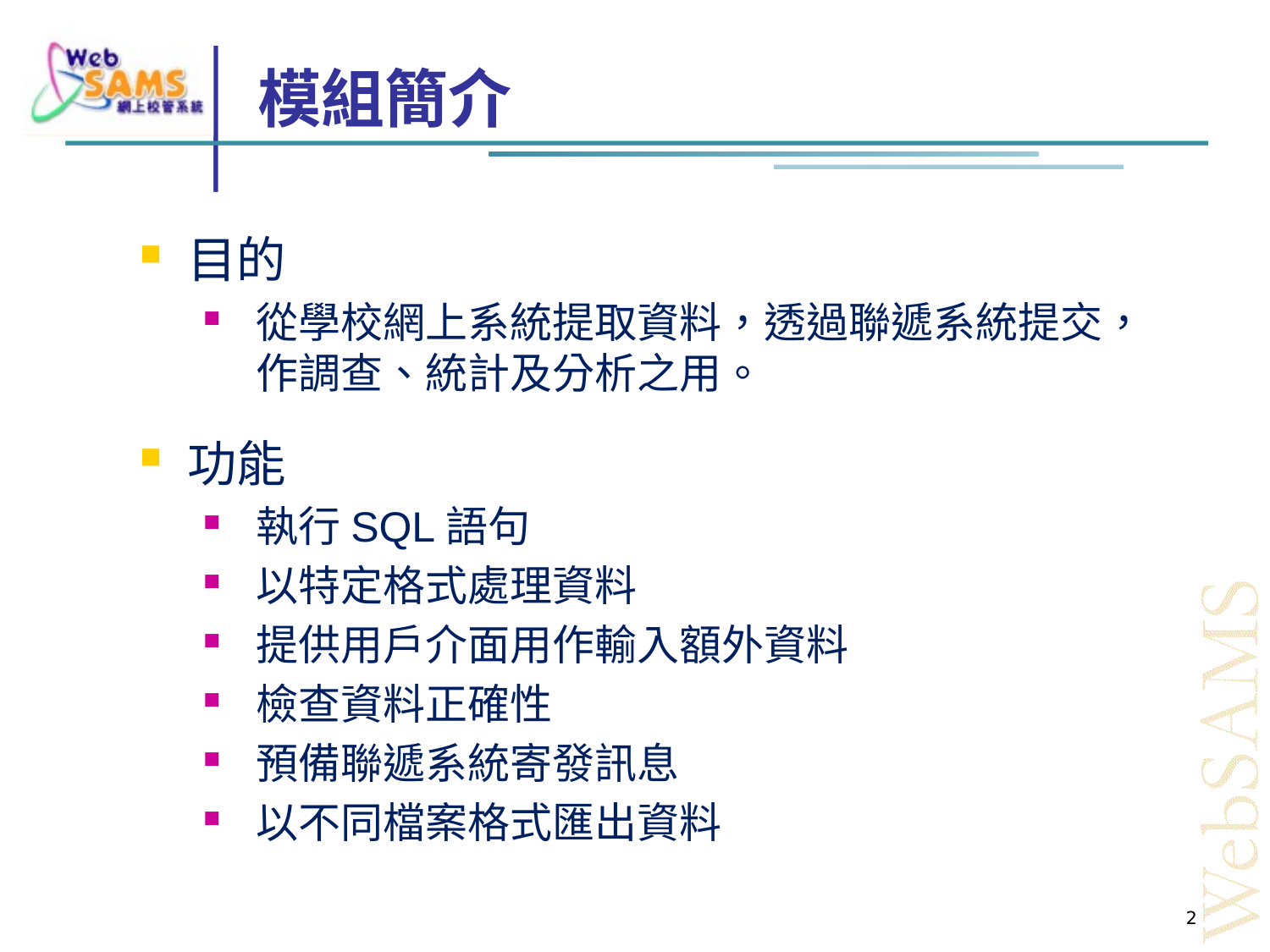

# 模組簡介
目的
從學校網上系統提取資料，透過聯遞系統提交，作調查、統計及分析之用。

功能
執行SQL語句
以特定格式處理資料
提供用戶介面用作輸入額外資料
檢查資料正確性
預備聯遞系統寄發訊息
以不同檔案格式匯出資料

2